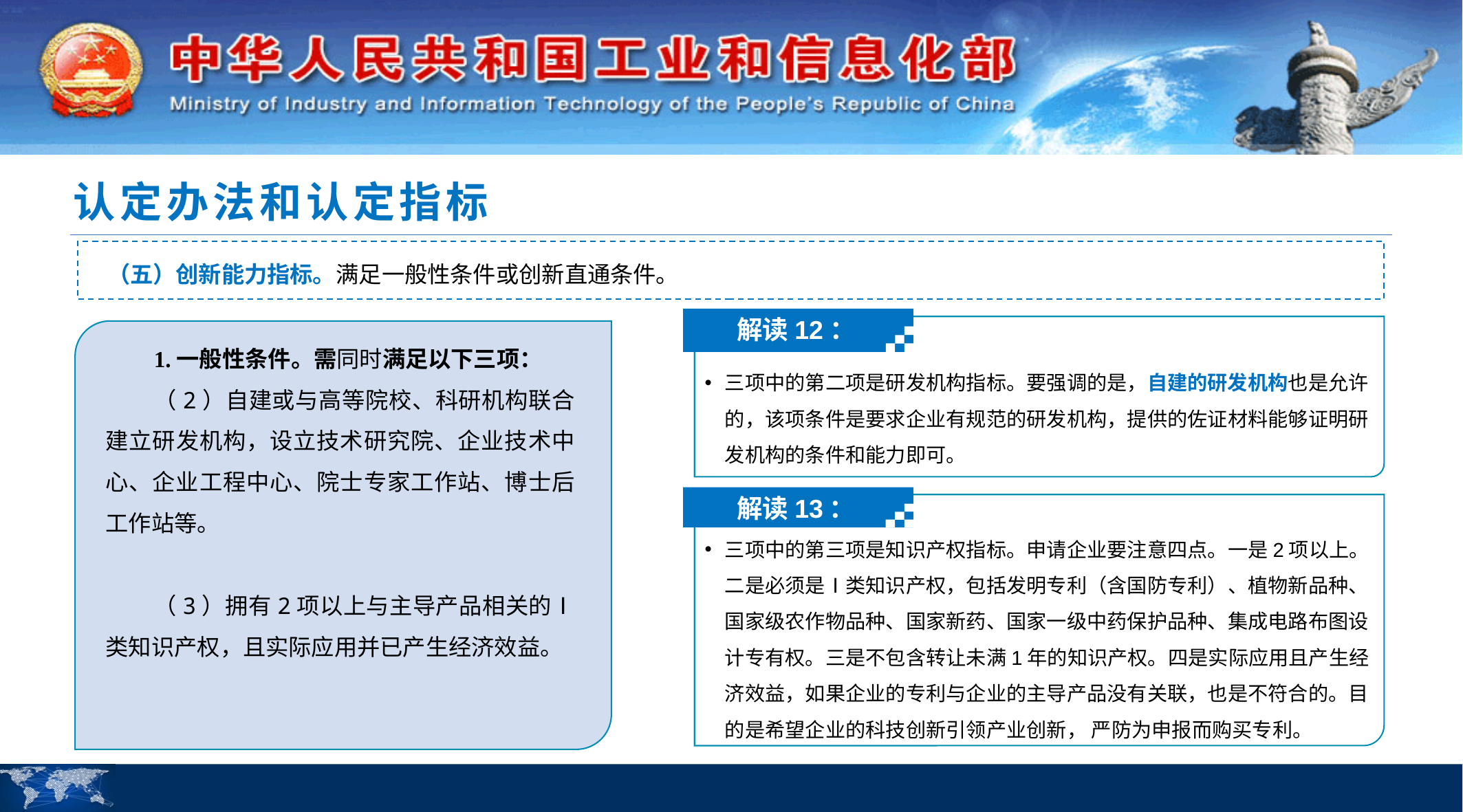

认定办法和认定指标
（五）创新能力指标。满足一般性条件或创新直通条件。

解读12：

三项中的第二项是研发机构指标。要强调的是，自建的研发机构也是允许的，该项条件是要求企业有规范的研发机构，提供的佐证材料能够证明研发机构的条件和能力即可。

1.一般性条件。需同时满足以下三项：
（2）自建或与高等院校、科研机构联合建立研发机构，设立技术研究院、企业技术中心、企业工程中心、院士专家工作站、博士后工作站等。

（3）拥有2项以上与主导产品相关的Ⅰ类知识产权，且实际应用并已产生经济效益。

解读13：

三项中的第三项是知识产权指标。申请企业要注意四点。一是2项以上。二是必须是Ⅰ类知识产权，包括发明专利（含国防专利）、植物新品种、国家级农作物品种、国家新药、国家一级中药保护品种、集成电路布图设计专有权。三是不包含转让未满1年的知识产权。四是实际应用且产生经济效益，如果企业的专利与企业的主导产品没有关联，也是不符合的。目的是希望企业的科技创新引领产业创新， 严防为申报而购买专利。
13